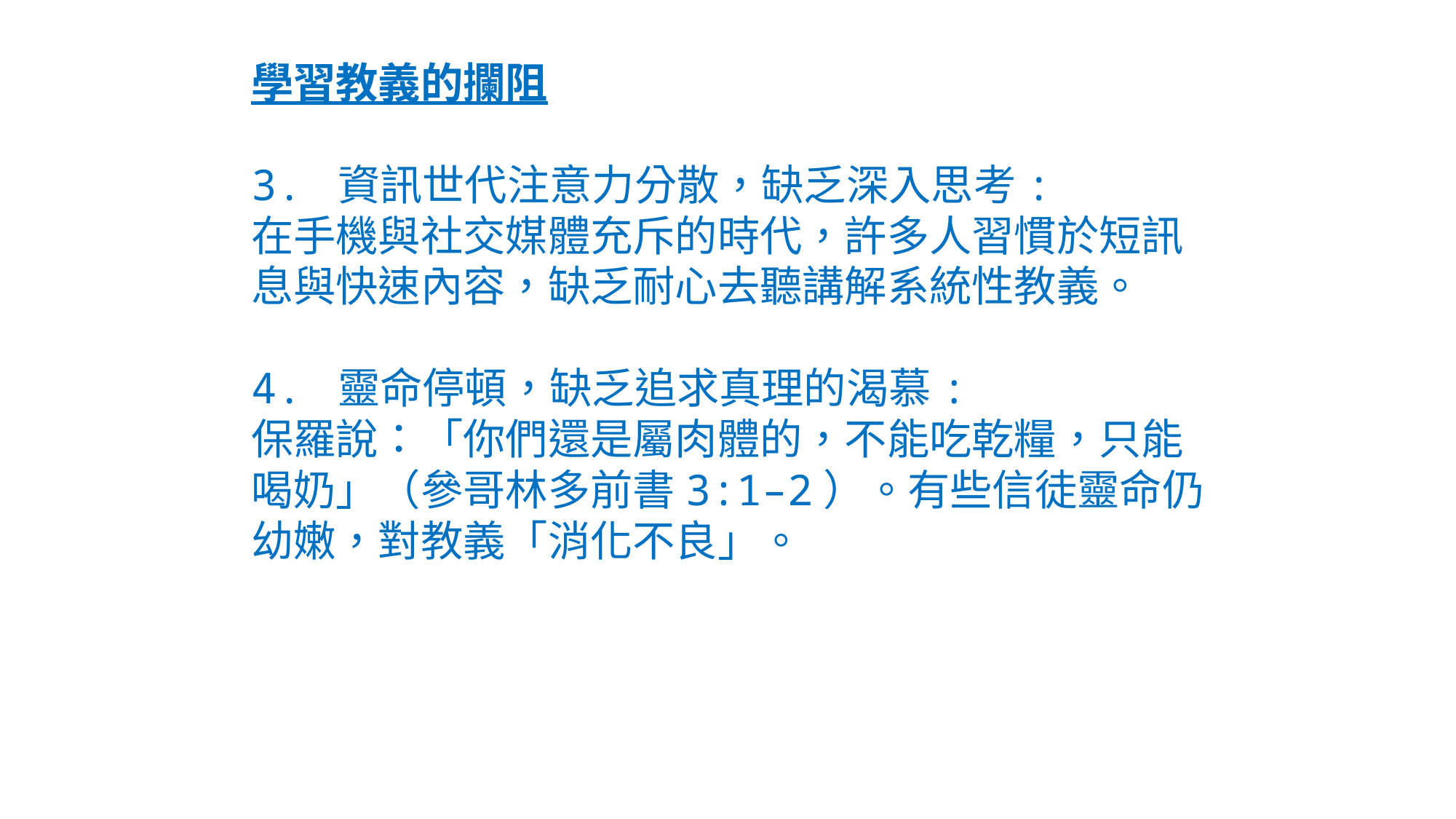

學習教義的攔阻

3. 資訊世代注意力分散，缺乏深入思考:
在手機與社交媒體充斥的時代，許多人習慣於短訊息與快速內容，缺乏耐心去聽講解系統性教義。

4. 靈命停頓，缺乏追求真理的渴慕:
保羅說：「你們還是屬肉體的，不能吃乾糧，只能喝奶」（參哥林多前書3:1–2）。有些信徒靈命仍幼嫩，對教義「消化不良」。